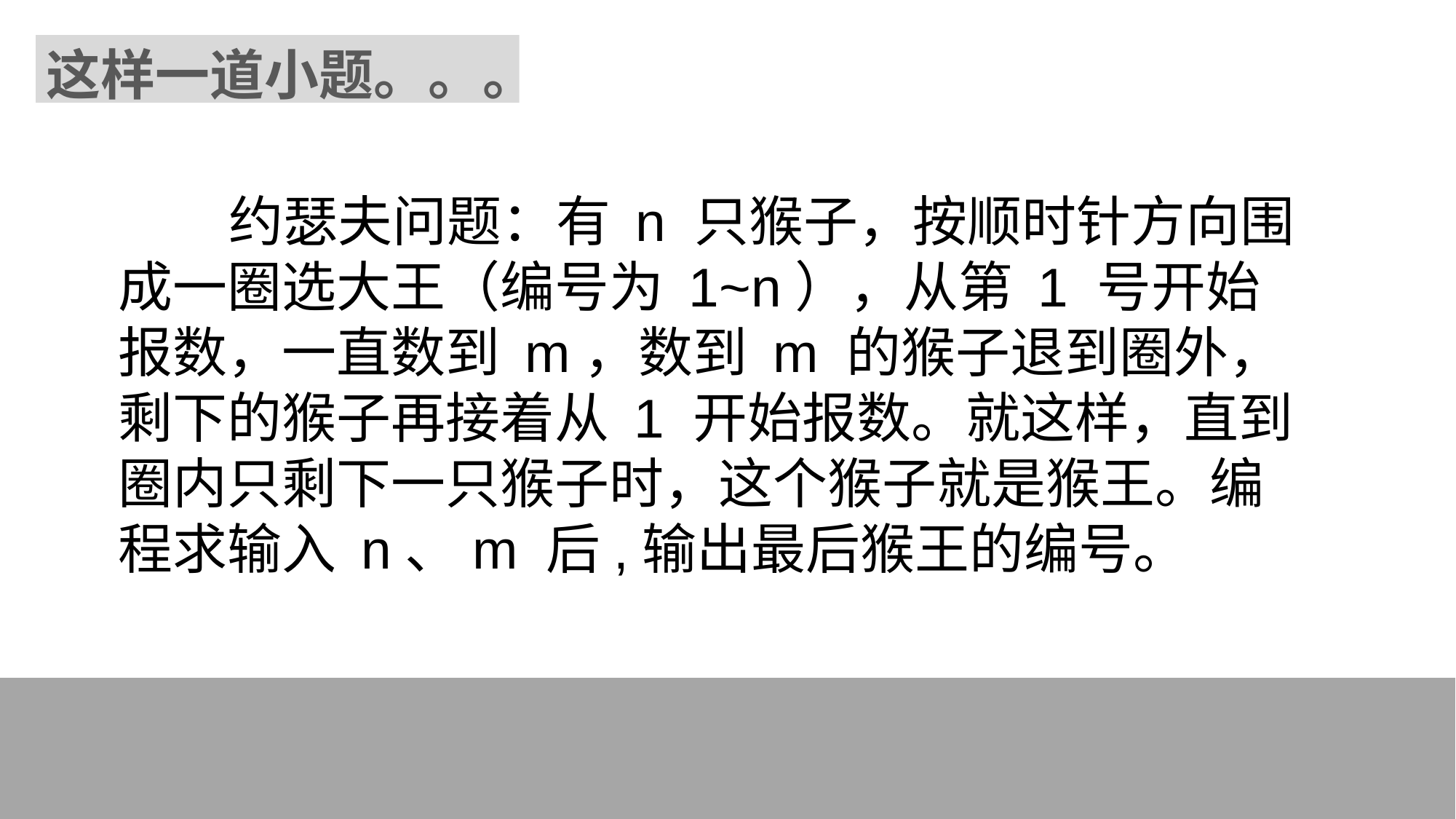

这样一道小题。。。
        约瑟夫问题：有 n 只猴子，按顺时针方向围成一圈选大王（编号为 1~n），从第 1 号开始报数，一直数到 m，数到 m 的猴子退到圈外，剩下的猴子再接着从 1 开始报数。就这样，直到圈内只剩下一只猴子时，这个猴子就是猴王。编程求输入 n、m 后,输出最后猴王的编号。

22